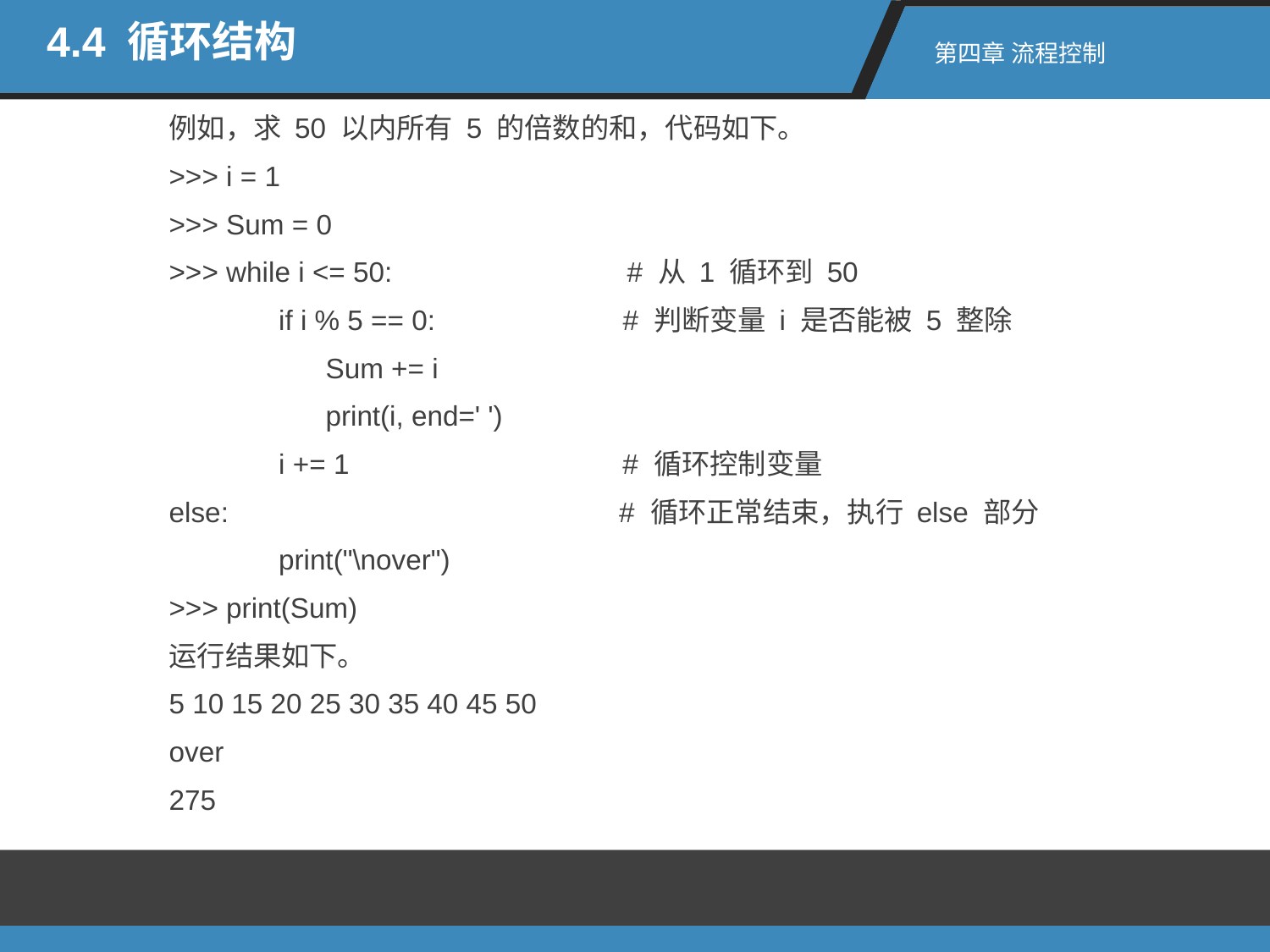

4.4 循环结构
第四章 流程控制
例如，求 50 以内所有 5 的倍数的和，代码如下。
>>> i = 1
>>> Sum = 0
>>> while i <= 50:                              # 从 1 循环到 50
              if i % 5 == 0:                        # 判断变量 i 是否能被 5 整除
                    Sum += i
                    print(i, end=' ')
              i += 1                                   # 循环控制变量
else:                                                  # 循环正常结束，执行 else 部分
              print("\nover")
>>> print(Sum)
运行结果如下。
5 10 15 20 25 30 35 40 45 50
over
275